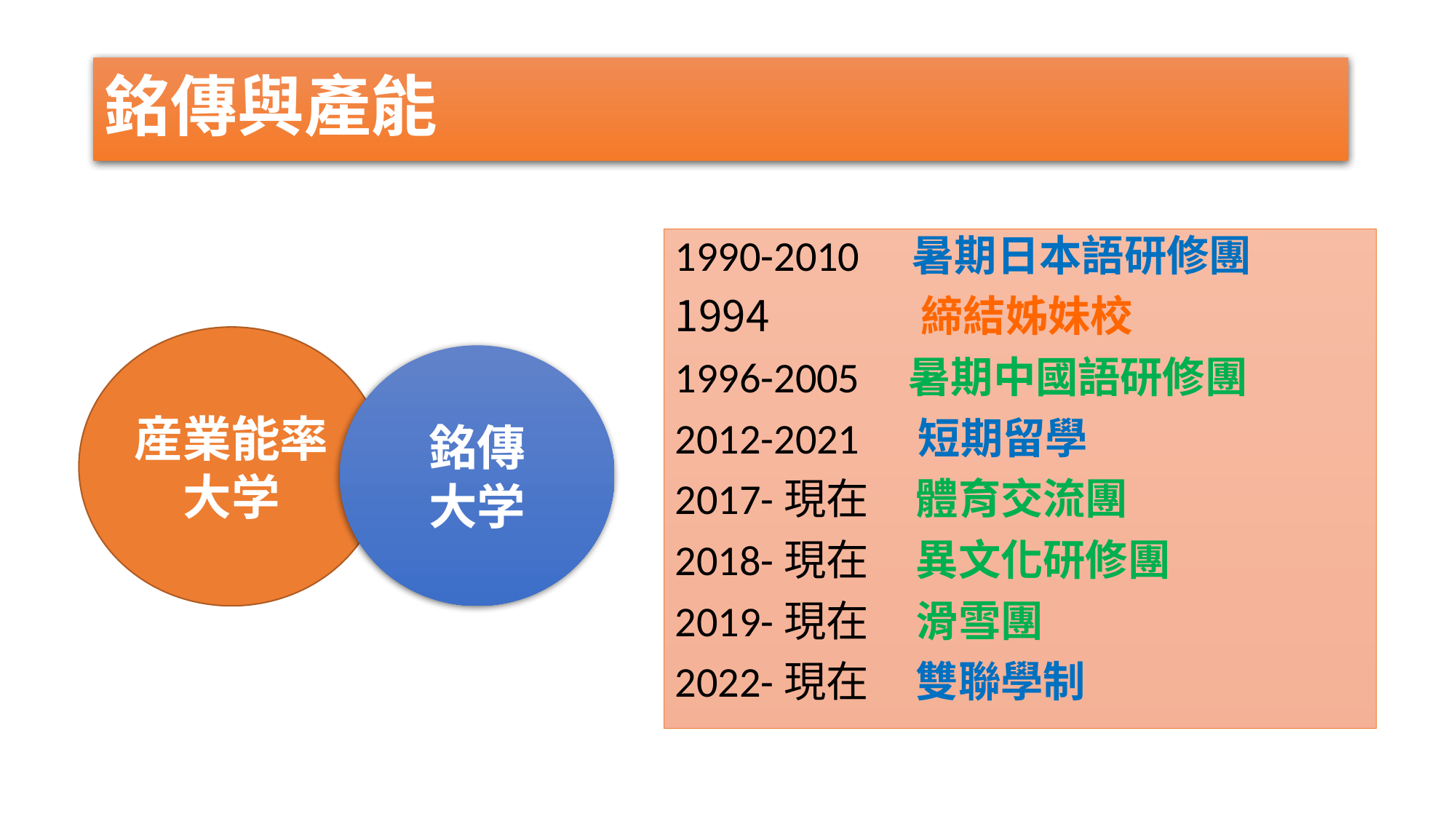

# 銘傳與產能
1990-2010　暑期日本語研修團
               締結姊妹校
1996-2005    暑期中國語研修團
2012-2021     短期留學
2017-現在     體育交流團
2018-現在     異文化研修團
2019-現在     滑雪團
2022-現在     雙聯學制
産業能率大学
銘傳
大学